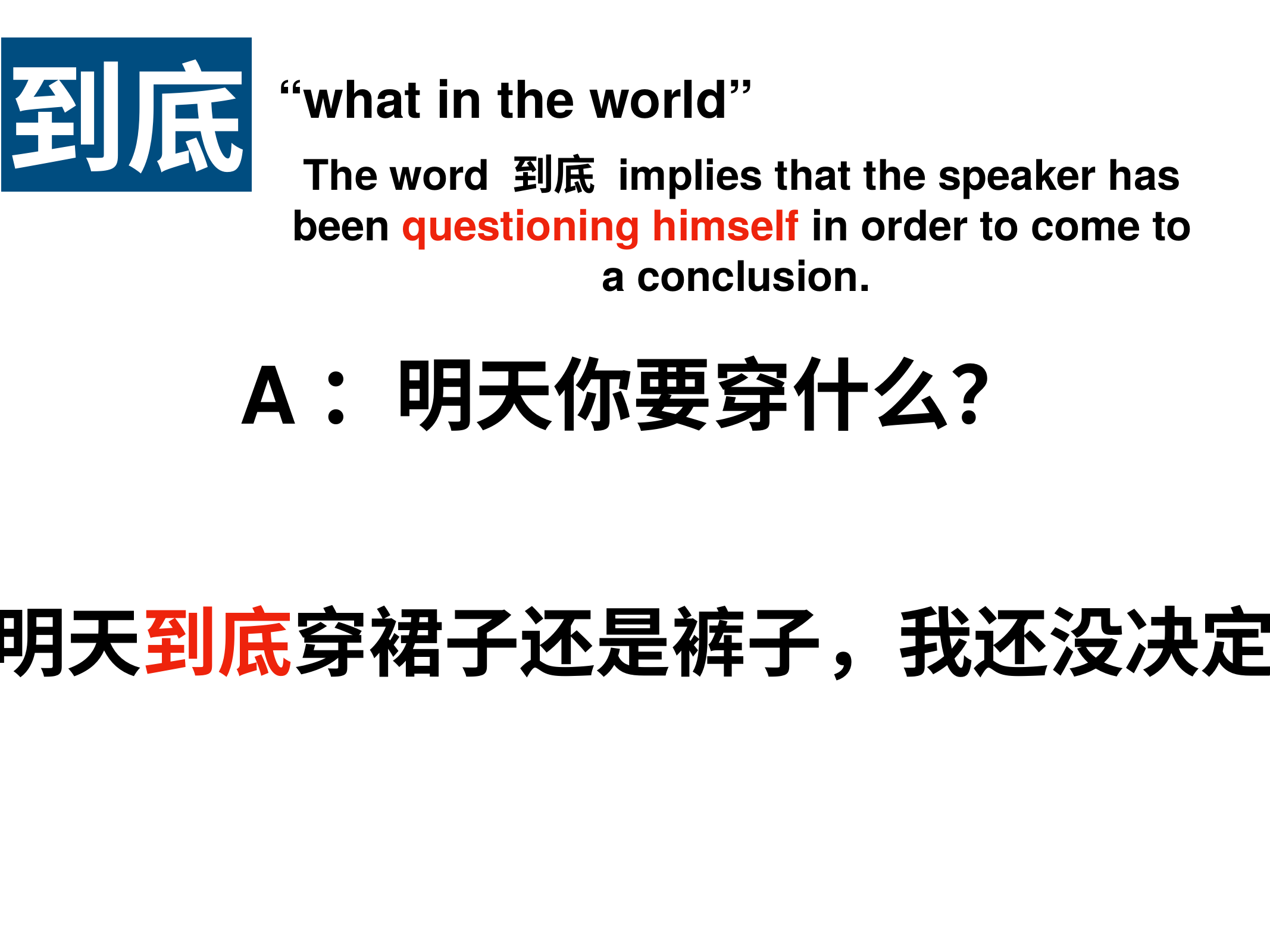

到底
“what in the world”
The word 到底 implies that the speaker has been questioning himself in order to come to a conclusion.
A：明天你要穿什么？
B：明天到底穿裙子还是裤子，我还没决定好。